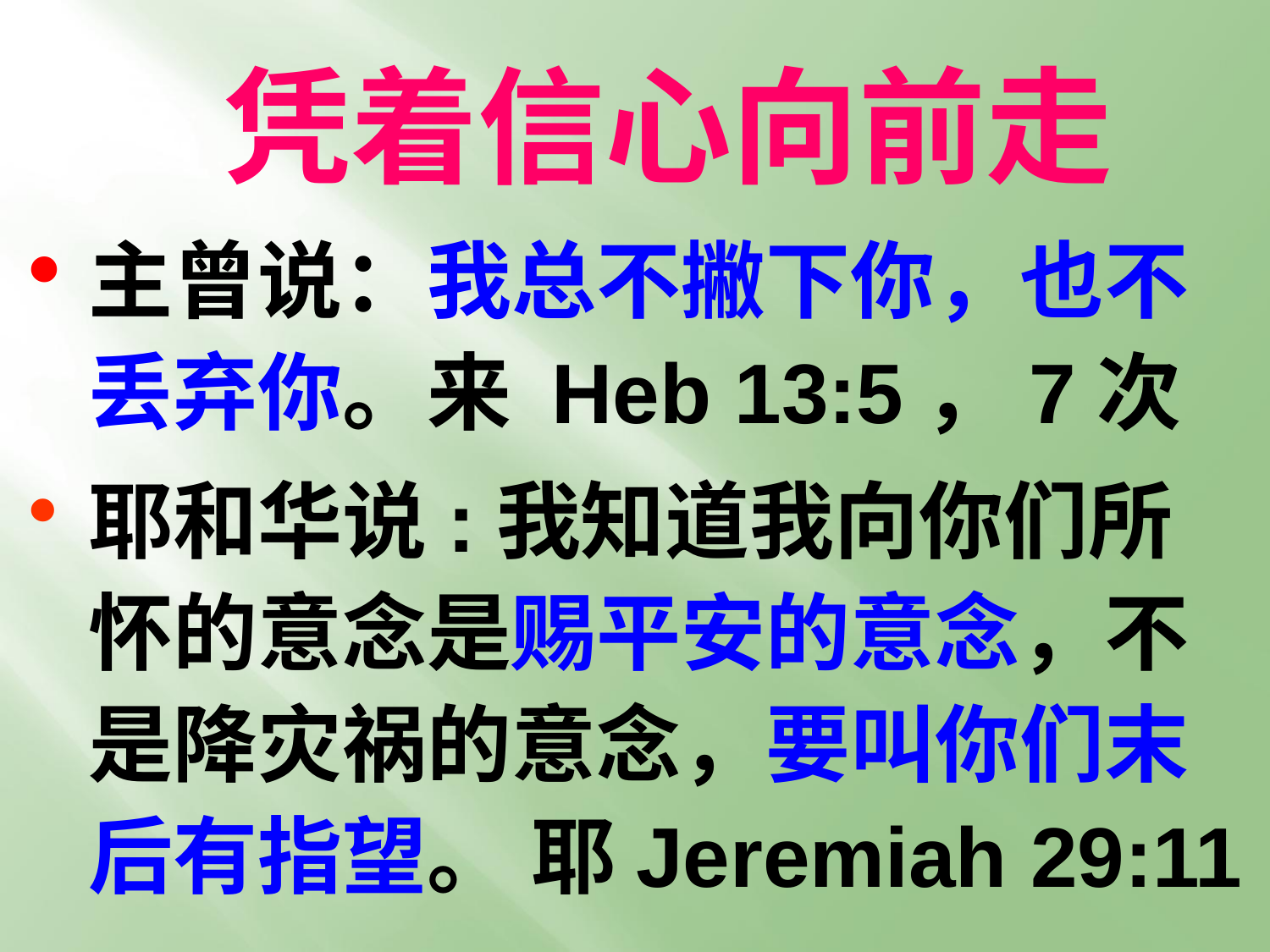

# 凭着信心向前走
主曾说：我总不撇下你，也不丢弃你。来 Heb 13:5，7次
耶和华说:我知道我向你们所怀的意念是赐平安的意念，不是降灾祸的意念，要叫你们末后有指望。 耶Jeremiah 29:11